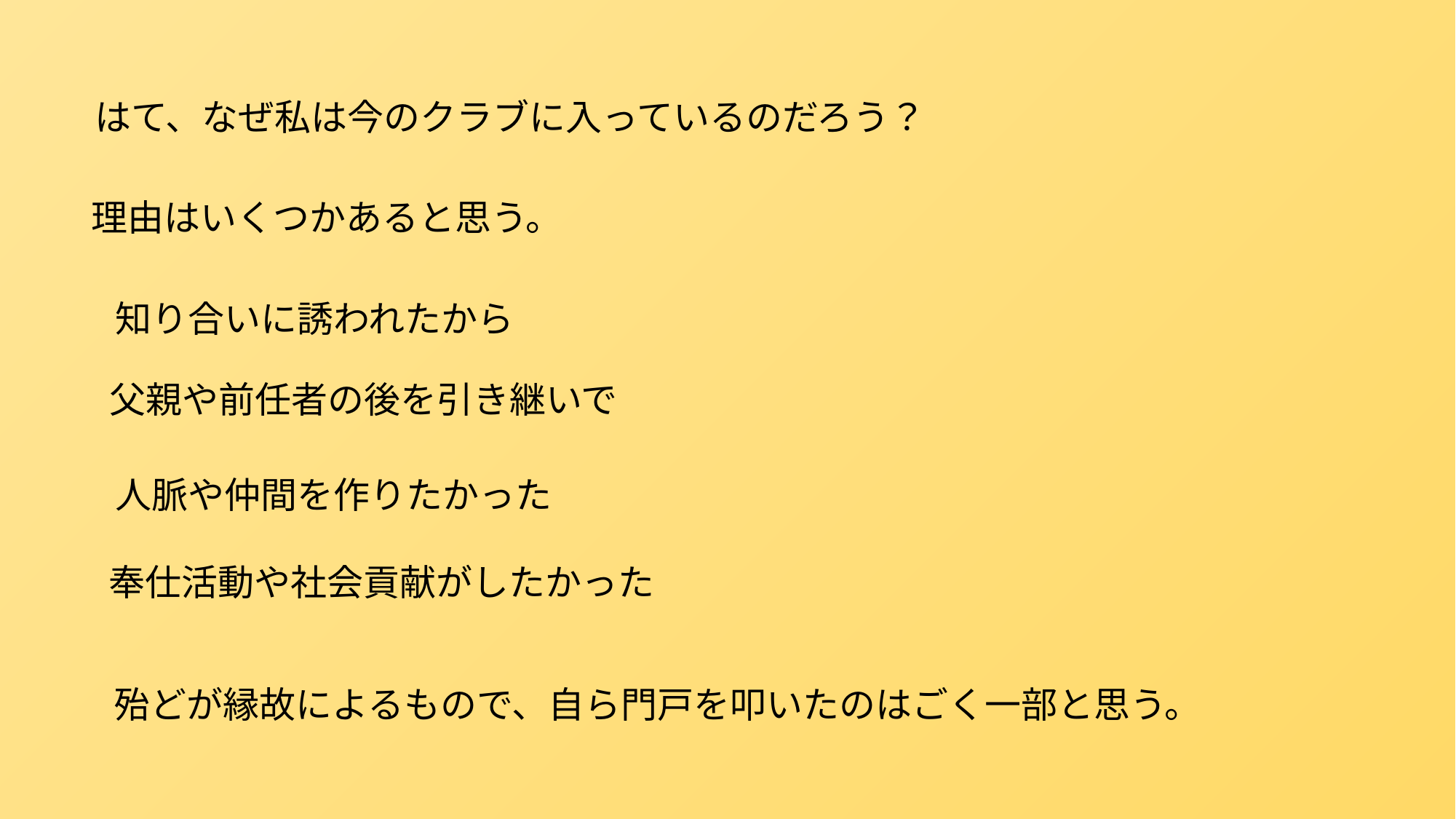

はて、なぜ私は今のクラブに入っているのだろう？
理由はいくつかあると思う。
知り合いに誘われたから
父親や前任者の後を引き継いで
人脈や仲間を作りたかった
奉仕活動や社会貢献がしたかった
殆どが縁故によるもので、自ら門戸を叩いたのはごく一部と思う。